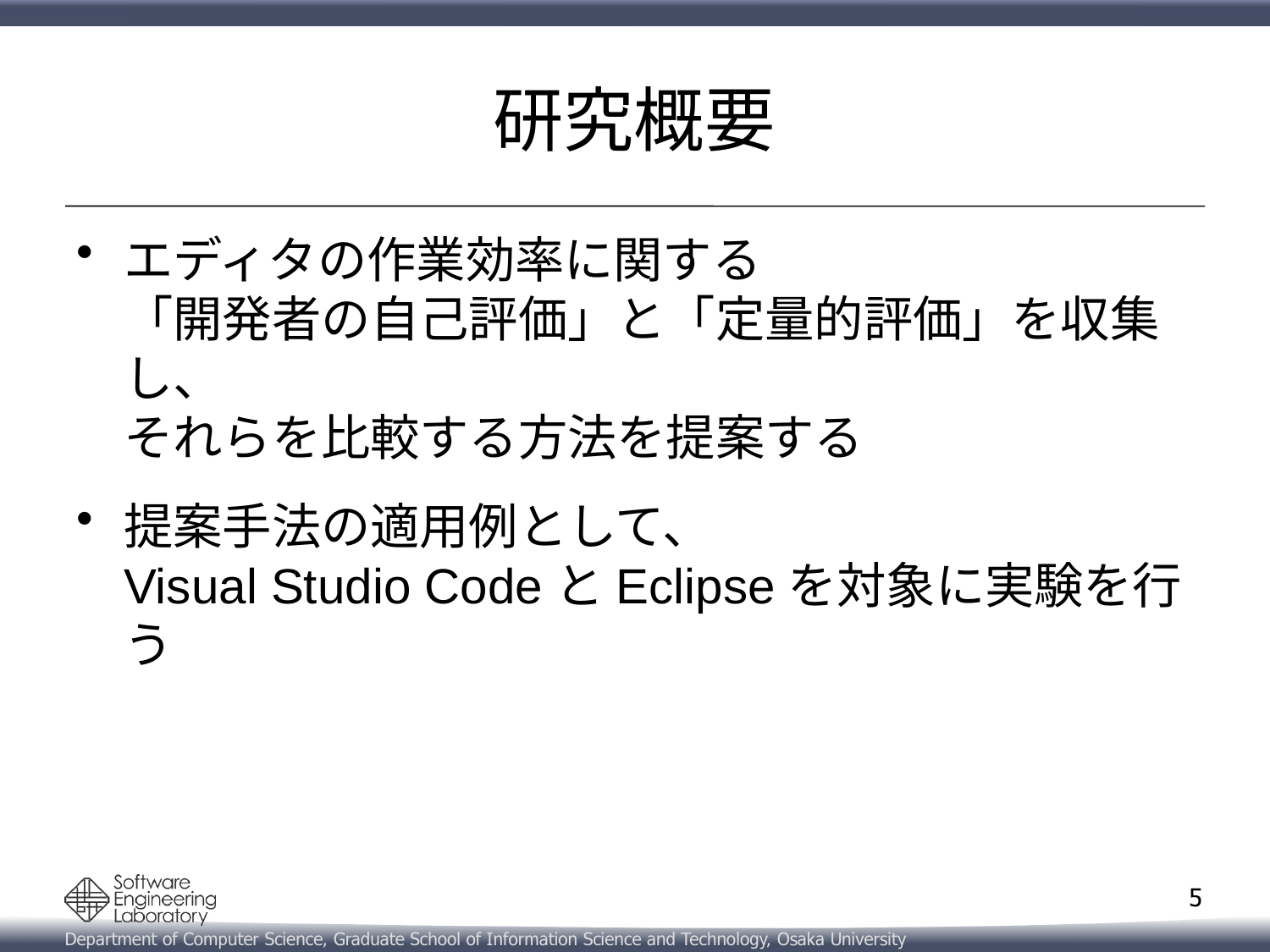

# 研究概要
エディタの作業効率に関する
「開発者の自己評価」と「定量的評価」を収集し、
それらを比較する方法を提案する

提案手法の適用例として、
Visual Studio CodeとEclipseを対象に実験を行う
5